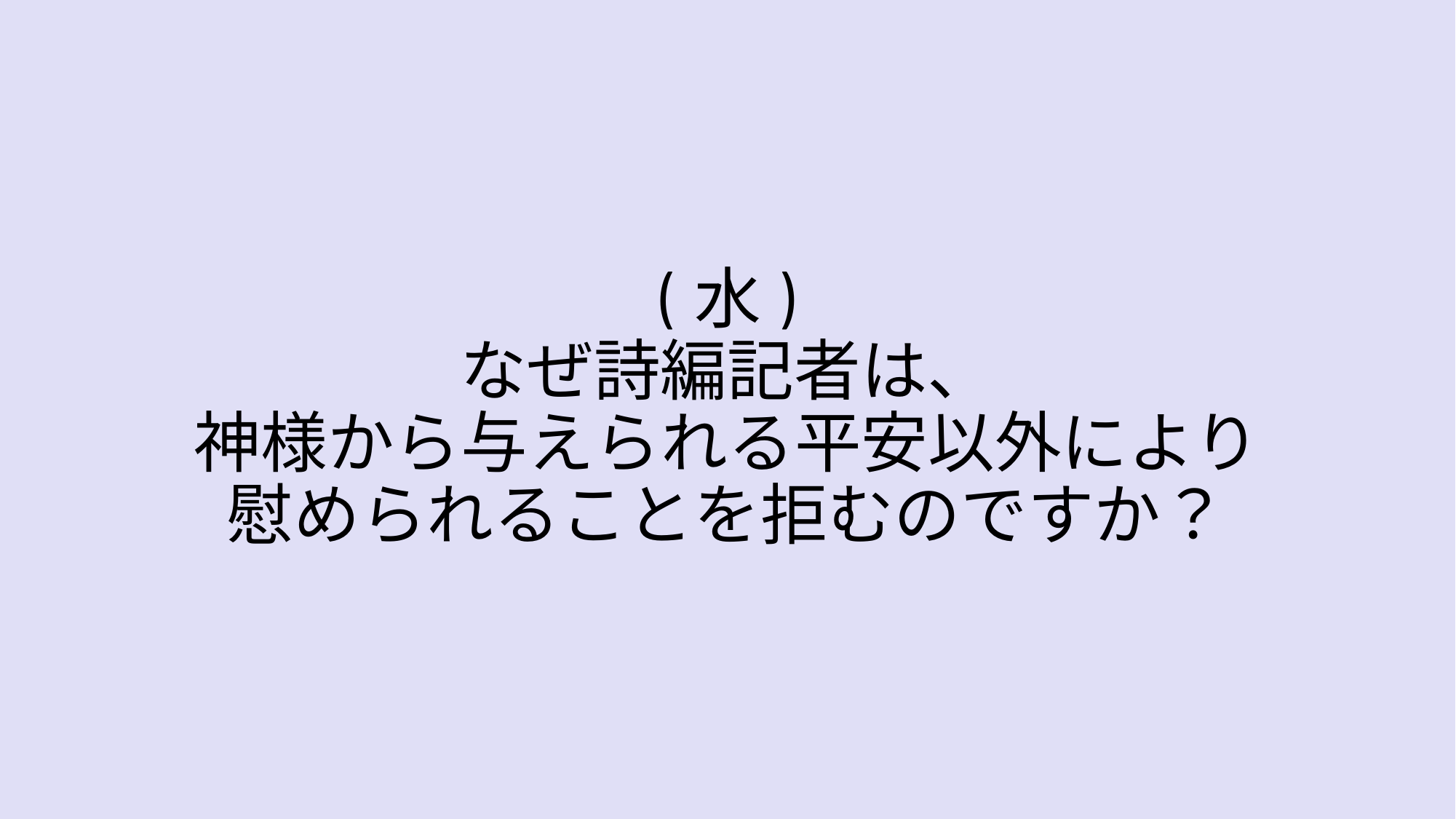

# (水) なぜ詩編記者は、 神様から与えられる平安以外により 慰められることを拒むのですか？